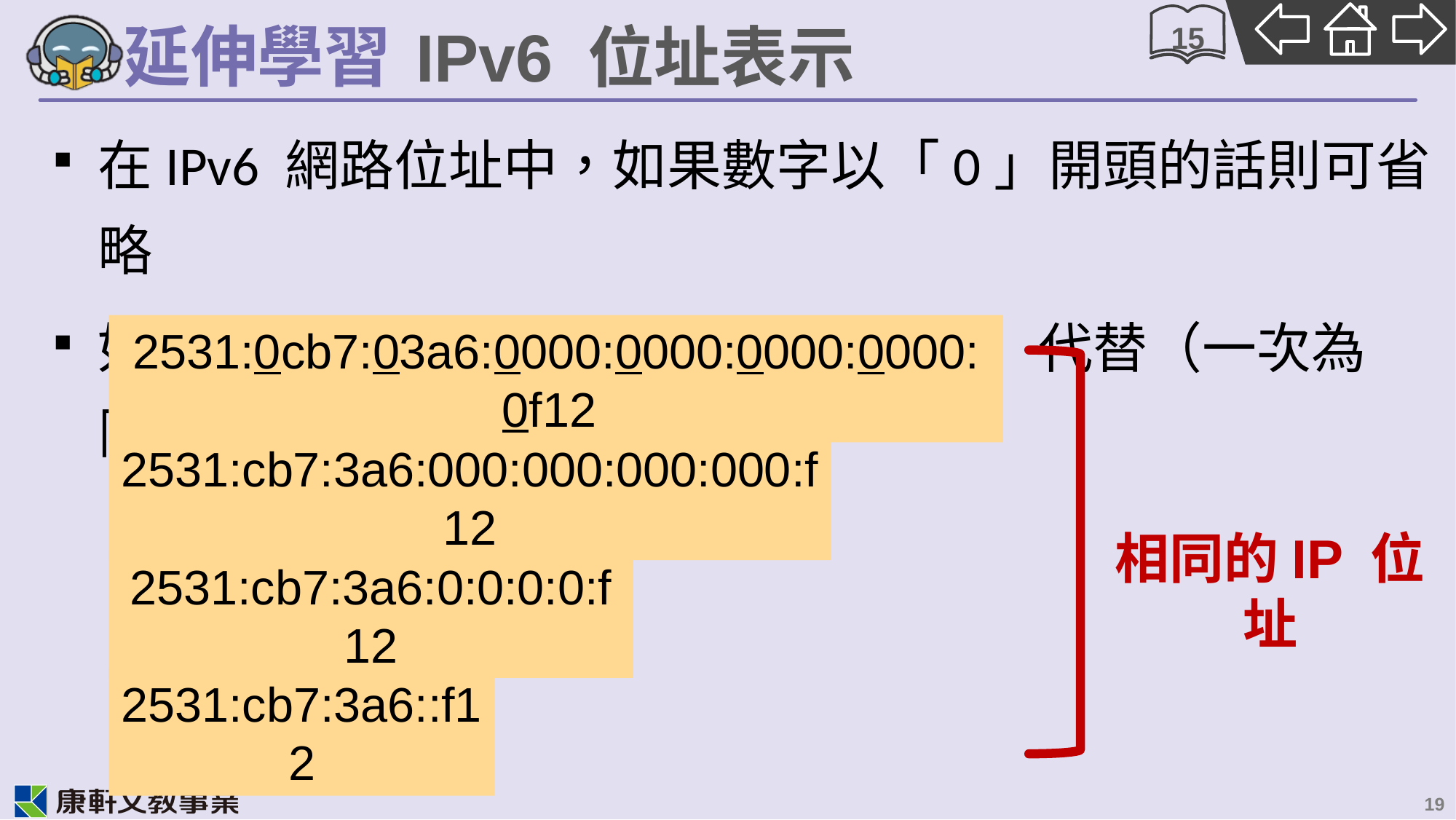

15
# IPv6 位址表示
在IPv6 網路位址中，如果數字以「0」開頭的話則可省略
如果有連續出現的0，亦可使用「: :」代替（一次為限）
2531:0cb7:03a6:0000:0000:0000:0000:0f12

2531:cb7:3a6:000:000:000:000:f12
相同的IP 位址
2531:cb7:3a6:0:0:0:0:f12
2531:cb7:3a6::f12
19